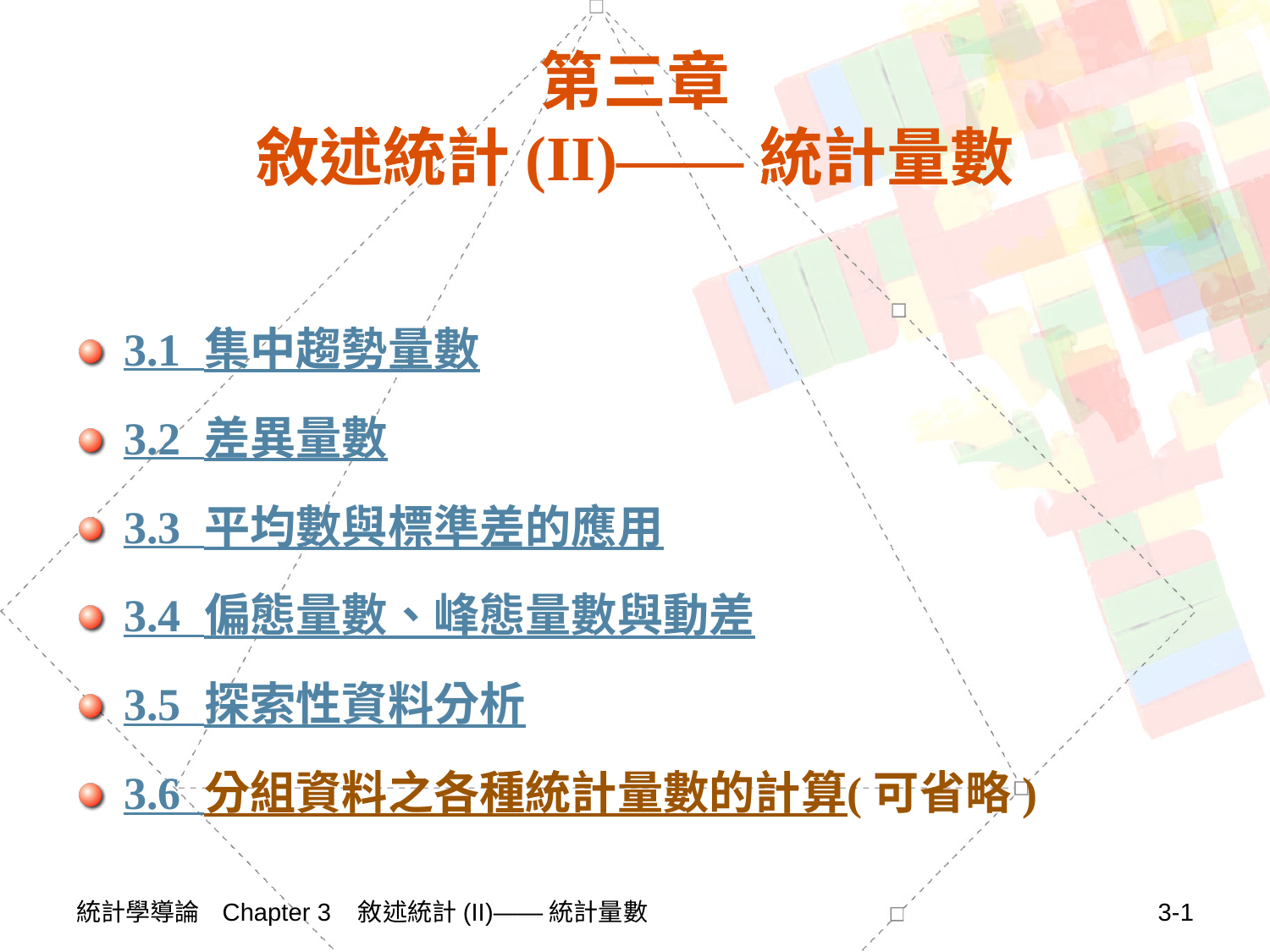

# 第三章 敘述統計(II)——統計量數
3.1  集中趨勢量數
3.2  差異量數
3.3  平均數與標準差的應用
3.4  偏態量數、峰態量數與動差
3.5  探索性資料分析
3.6  分組資料之各種統計量數的計算(可省略)
統計學導論   Chapter 3   敘述統計(II)——統計量數
3-1